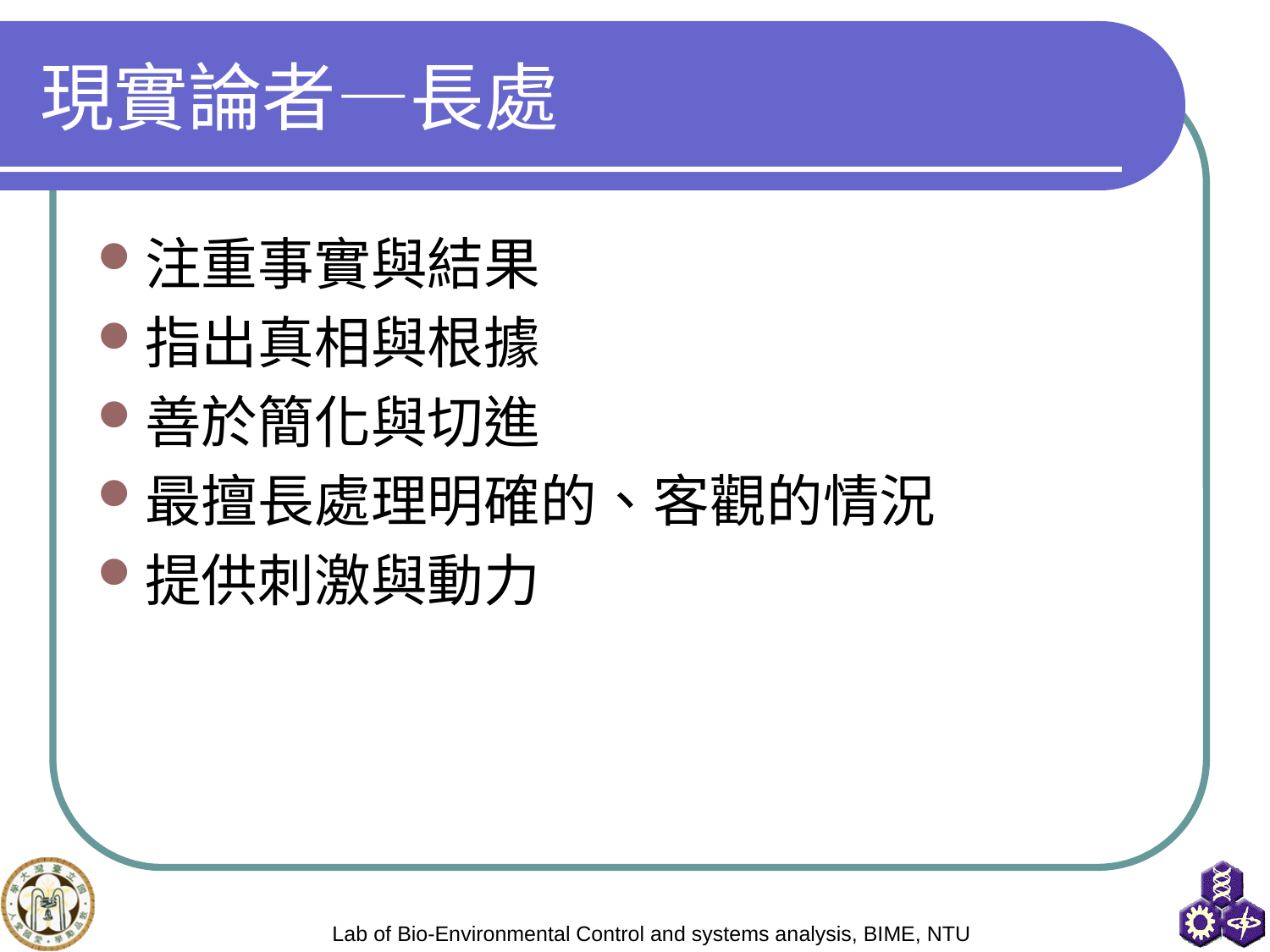

# 現實論者—長處
注重事實與結果
指出真相與根據
善於簡化與切進
最擅長處理明確的、客觀的情況
提供刺激與動力